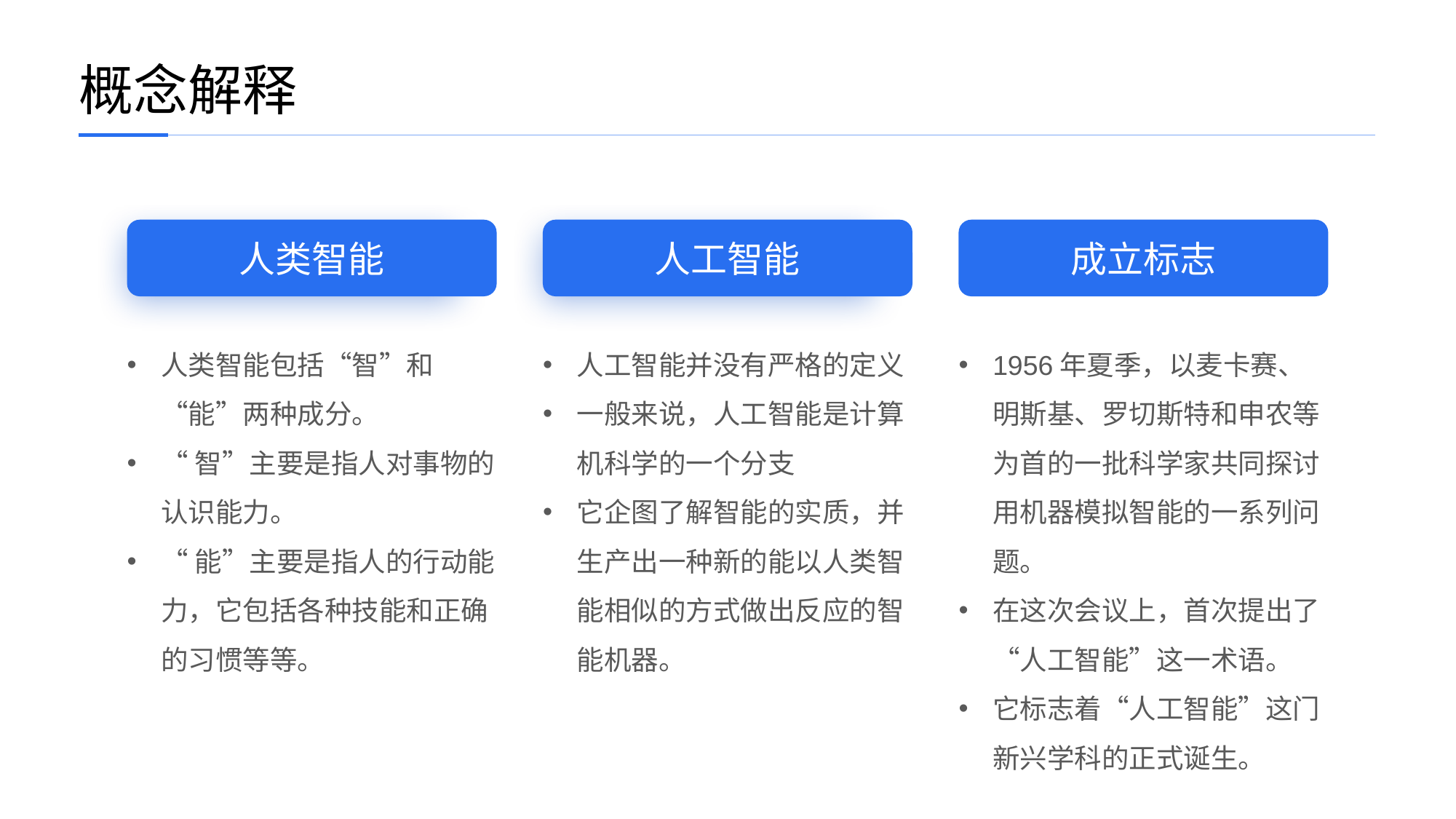

概念解释

人类智能
人工智能
成立标志
人类智能包括“智”和“能”两种成分。
“智”主要是指人对事物的认识能力。
“能”主要是指人的行动能力，它包括各种技能和正确的习惯等等。
人工智能并没有严格的定义
一般来说，人工智能是计算机科学的一个分支
它企图了解智能的实质，并生产出一种新的能以人类智能相似的方式做出反应的智能机器。
1956年夏季，以麦卡赛、明斯基、罗切斯特和申农等为首的一批科学家共同探讨用机器模拟智能的一系列问题。
在这次会议上，首次提出了“人工智能”这一术语。
它标志着“人工智能”这门新兴学科的正式诞生。